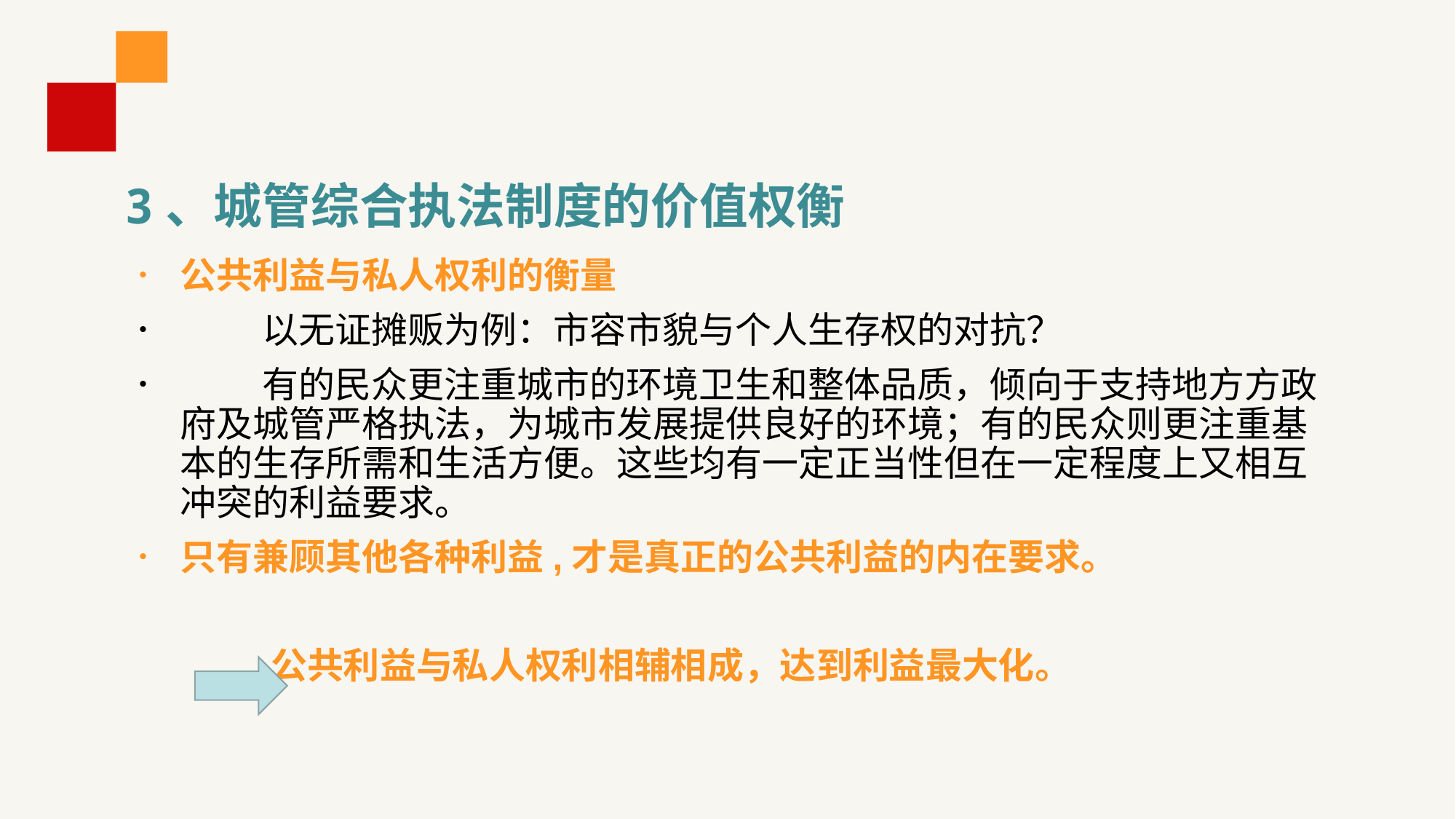

# 3、城管综合执法制度的价值权衡
公共利益与私人权利的衡量
         以无证摊贩为例：市容市貌与个人生存权的对抗？
         有的民众更注重城市的环境卫生和整体品质，倾向于支持地方方政府及城管严格执法，为城市发展提供良好的环境；有的民众则更注重基本的生存所需和生活方便。这些均有一定正当性但在一定程度上又相互冲突的利益要求。
只有兼顾其他各种利益,才是真正的公共利益的内在要求。

               公共利益与私人权利相辅相成，达到利益最大化。